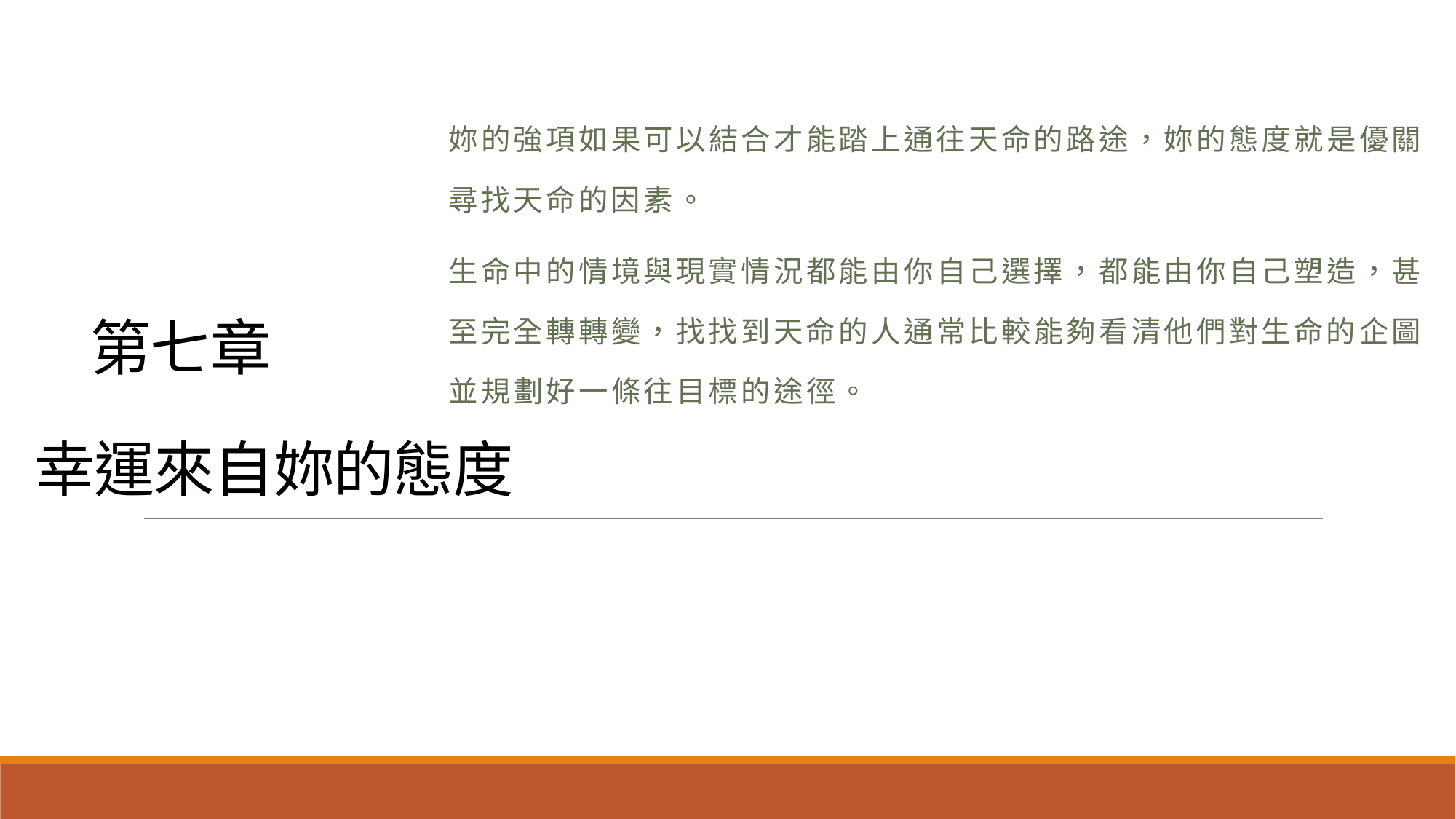

妳的強項如果可以結合才能踏上通往天命的路途，妳的態度就是優關尋找天命的因素。
生命中的情境與現實情況都能由你自己選擇，都能由你自己塑造，甚至完全轉轉變，找找到天命的人通常比較能夠看清他們對生命的企圖並規劃好一條往目標的途徑。

# 第七章 幸運來自妳的態度